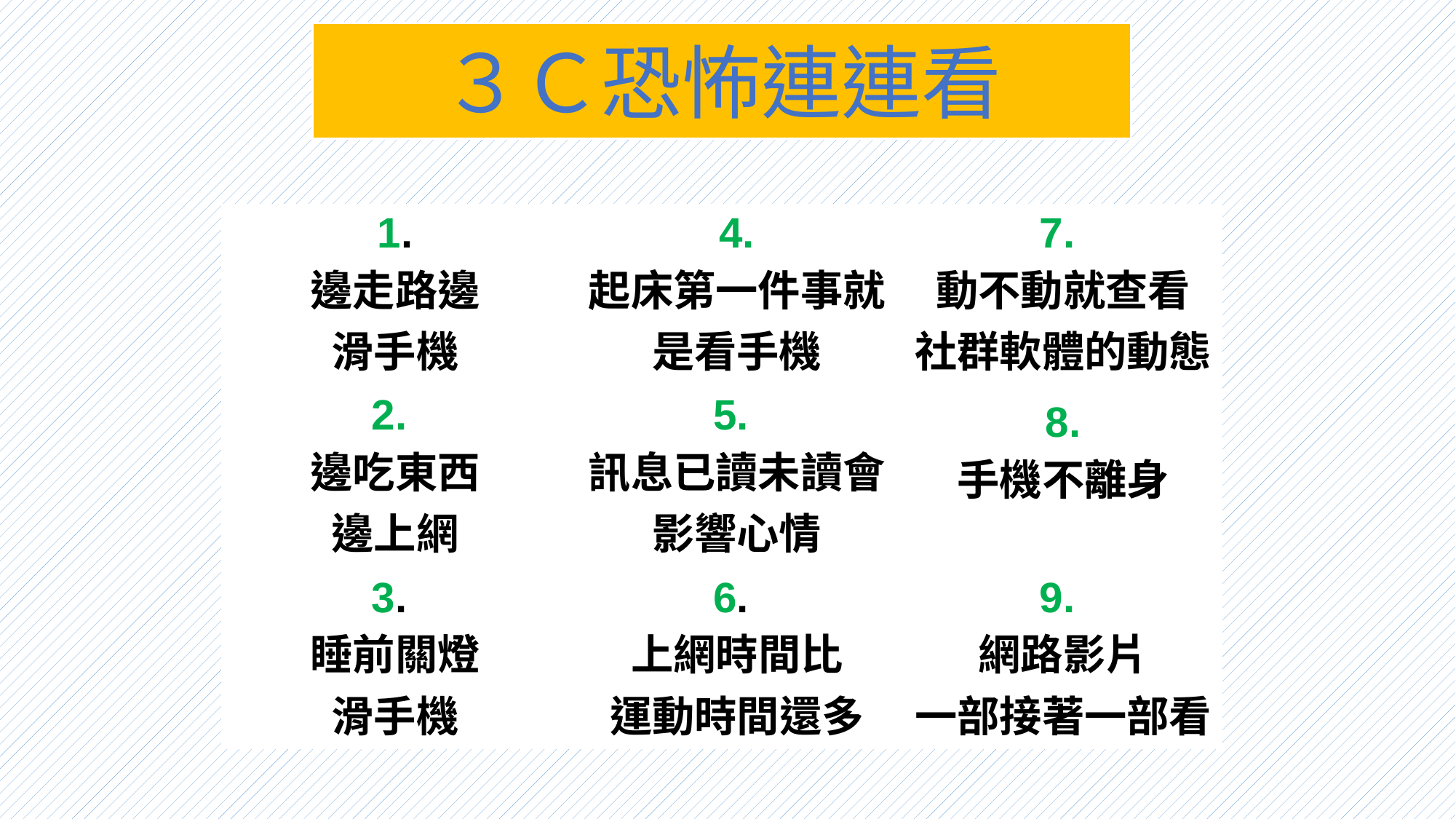

# ３Ｃ恐怖連連看
| 1. 邊走路邊 滑手機 | 4. 起床第一件事就是看手機 | 7. 動不動就查看 社群軟體的動態 |
| --- | --- | --- |
| 2. 邊吃東西 邊上網 | 5. 訊息已讀未讀會影響心情 | 8. 手機不離身 |
| 3. 睡前關燈 滑手機 | 6. 上網時間比 運動時間還多 | 9. 網路影片 一部接著一部看 |